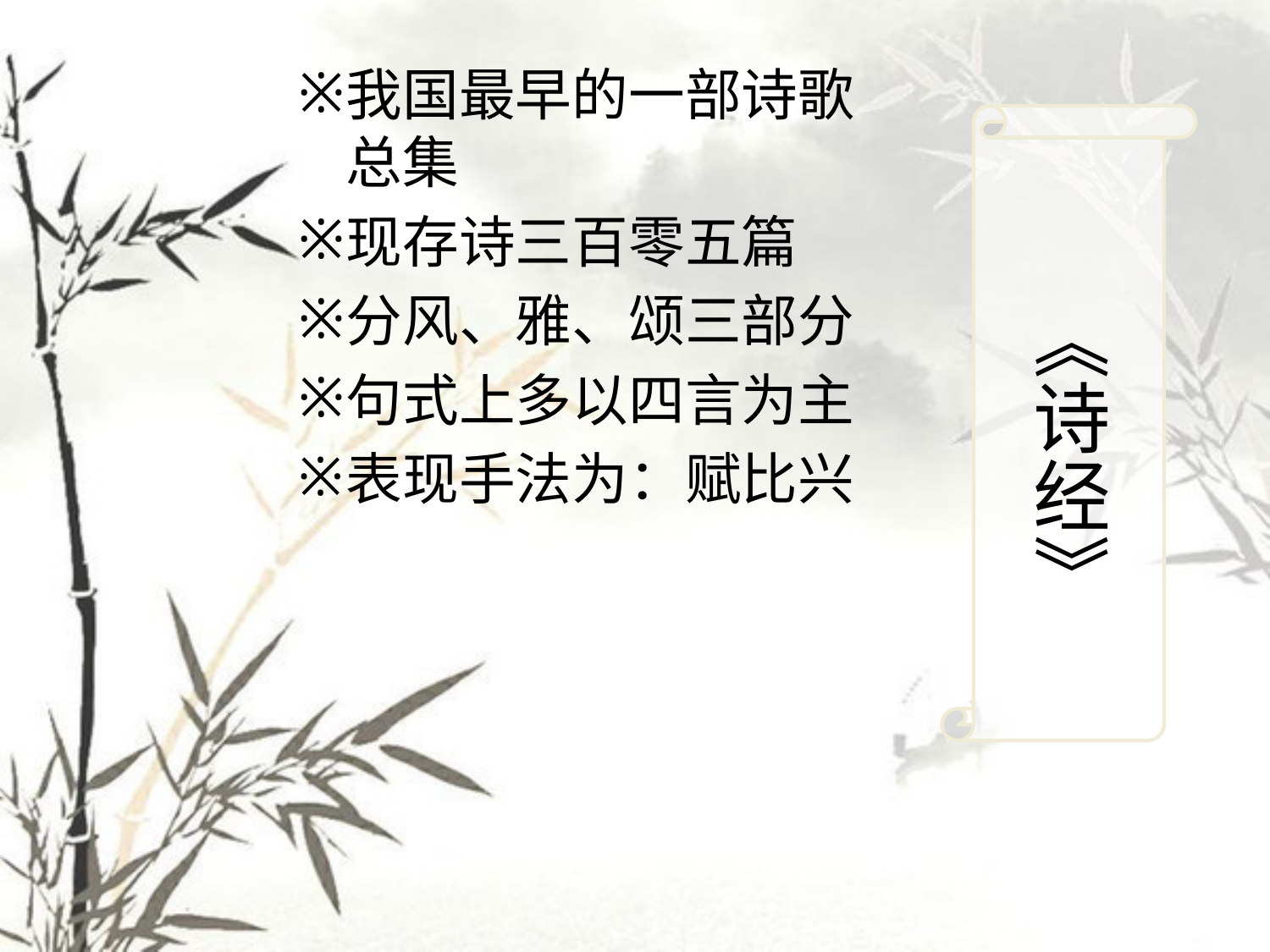

我国最早的一部诗歌总集
现存诗三百零五篇
分风、雅、颂三部分
句式上多以四言为主
表现手法为：赋比兴
# 《诗经》